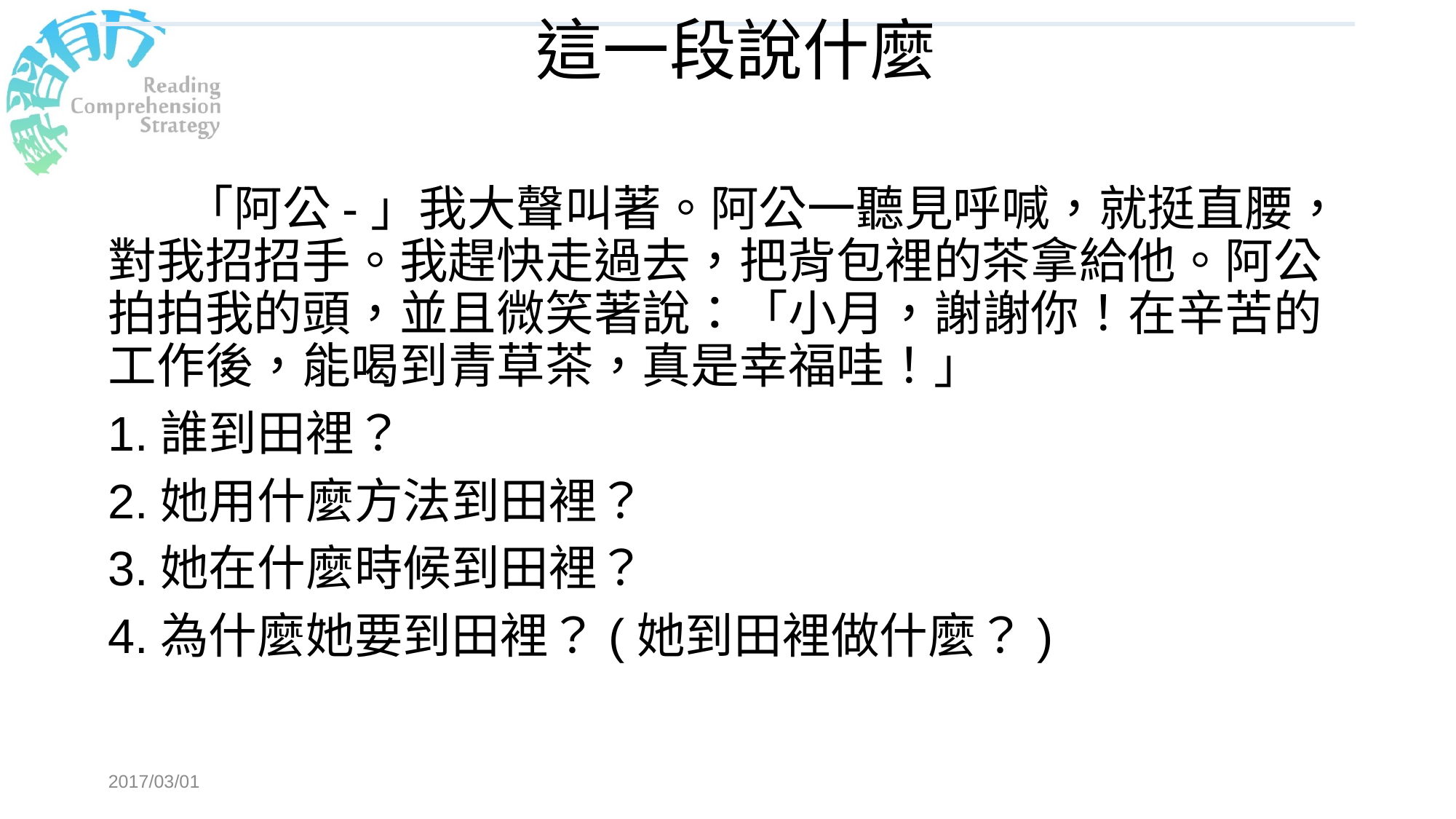

# 這一段說什麼
      「阿公-」我大聲叫著。阿公一聽見呼喊，就挺直腰，對我招招手。我趕快走過去，把背包裡的茶拿給他。阿公拍拍我的頭，並且微笑著說：「小月，謝謝你！在辛苦的工作後，能喝到青草茶，真是幸福哇！」
1.誰到田裡？
2.她用什麼方法到田裡？
3.她在什麼時候到田裡？
4.為什麼她要到田裡？(她到田裡做什麼？)

2017/03/01